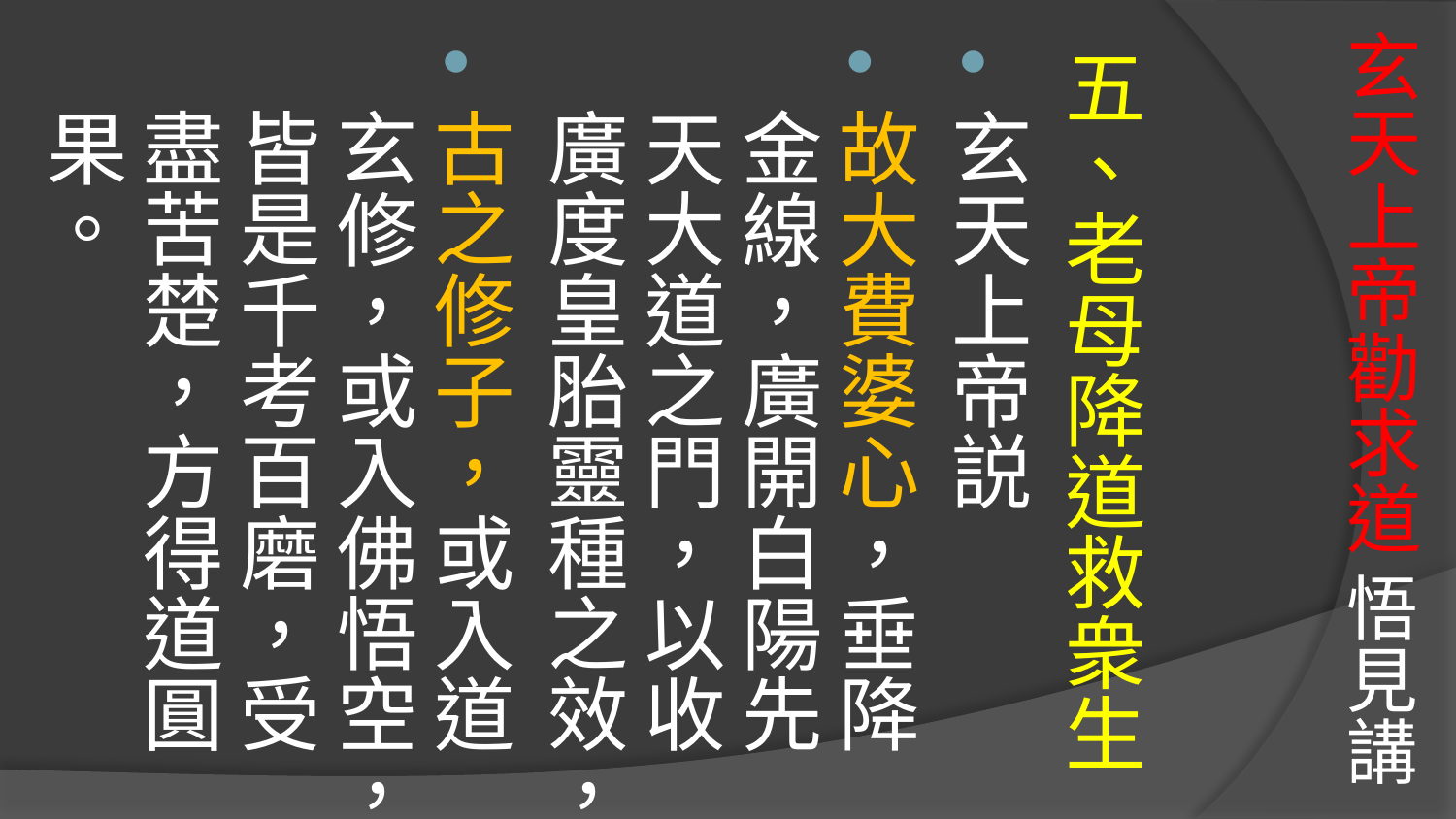

# 玄天上帝勸求道 悟見講
五、老母降道救衆生
玄天上帝説
故大費婆心，垂降金線，廣開白陽先天大道之門，以收廣度皇胎靈種之效，
古之修子，或入道玄修，或入佛悟空，皆是千考百磨，受盡苦楚，方得道圓果。